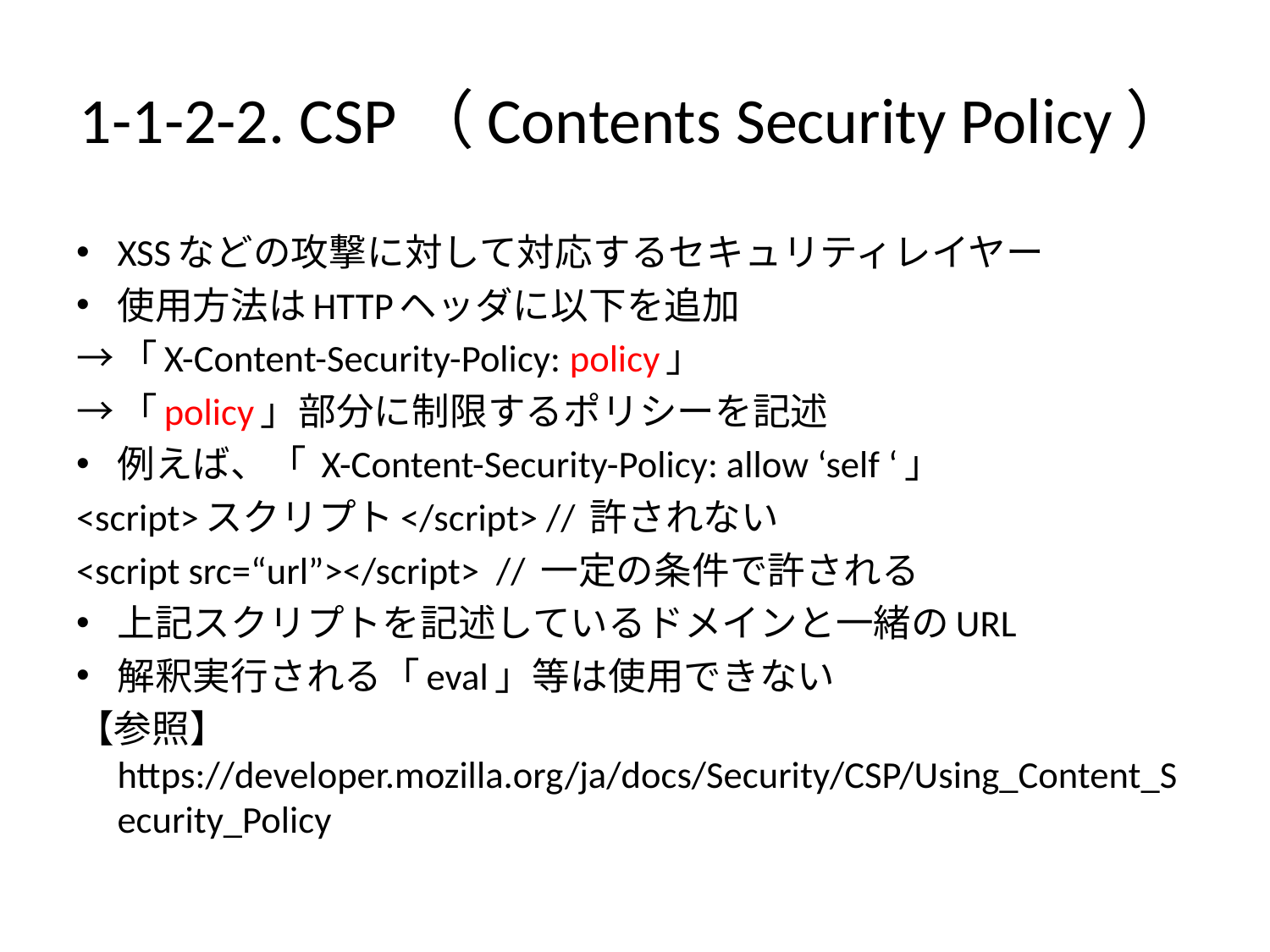

# 1-1-2-2. CSP（Contents Security Policy）
XSSなどの攻撃に対して対応するセキュリティレイヤー
使用方法はHTTPヘッダに以下を追加
→「X-Content-Security-Policy: policy」
→「policy」部分に制限するポリシーを記述
例えば、「 X-Content-Security-Policy: allow ‘self ‘」
<script>スクリプト</script> // 許されない
<script src=“url”></script>  // 一定の条件で許される
上記スクリプトを記述しているドメインと一緒のURL
解釈実行される「eval」等は使用できない
【参照】 https://developer.mozilla.org/ja/docs/Security/CSP/Using_Content_Security_Policy